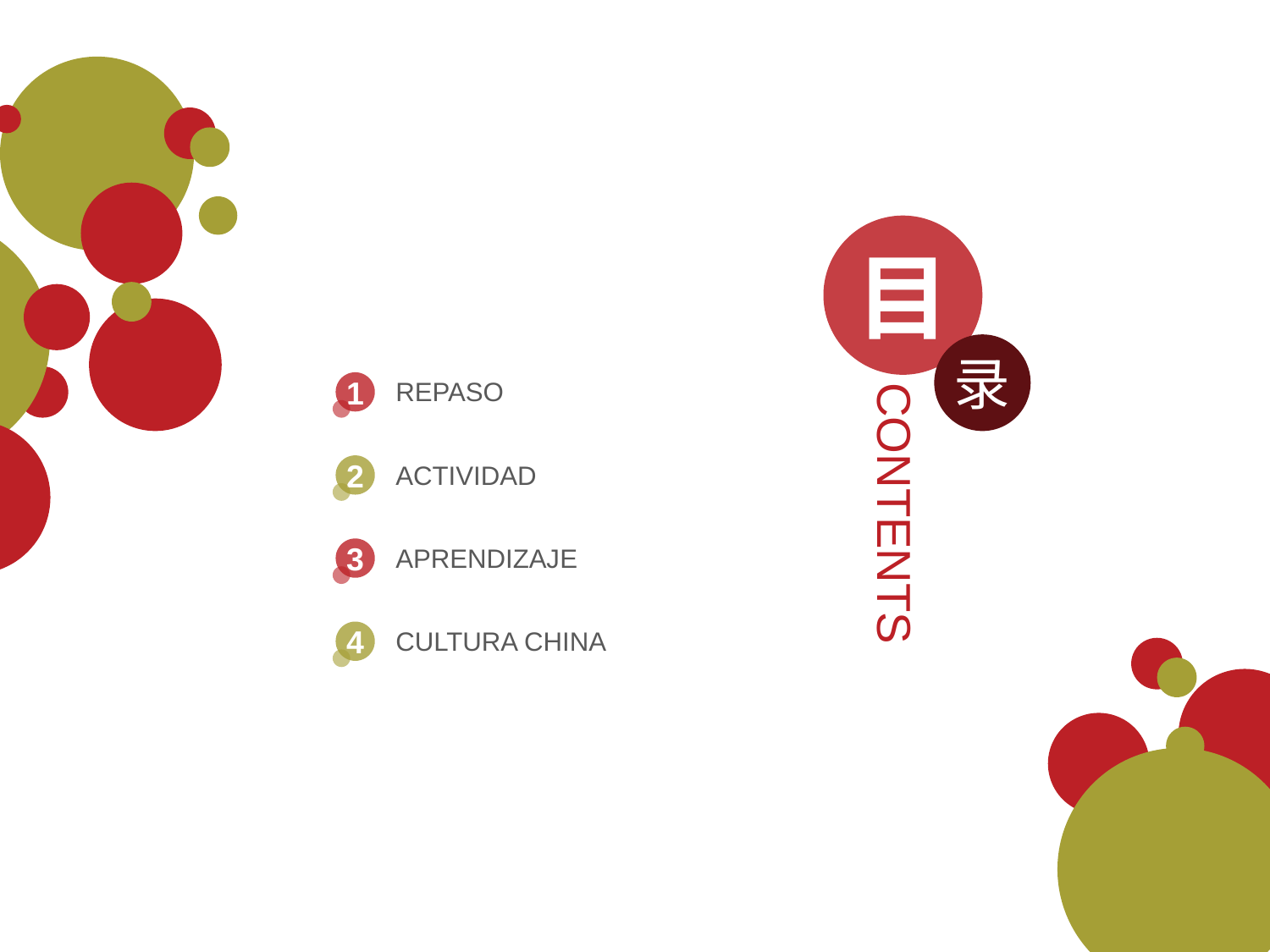

目

录

1
REPASO
CONTENTS

2
ACTIVIDAD

3
APRENDIZAJE

4
CULTURA CHINA